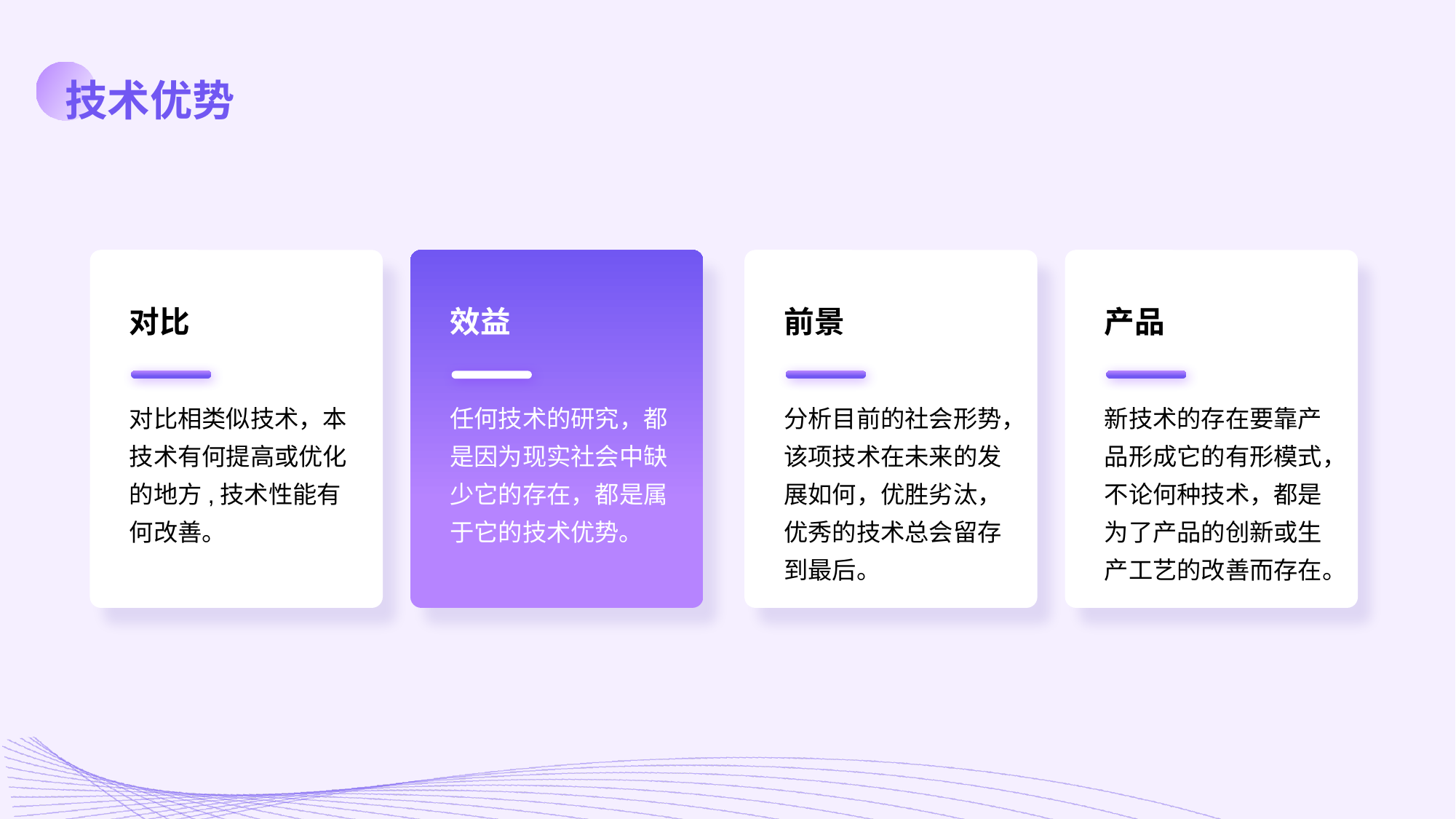

技术优势

对比
效益
前景
产品

对比相类似技术，本技术有何提高或优化的地方,技术性能有何改善。
任何技术的研究，都是因为现实社会中缺少它的存在，都是属于它的技术优势。
分析目前的社会形势，该项技术在未来的发展如何，优胜劣汰，优秀的技术总会留存到最后。
新技术的存在要靠产品形成它的有形模式，不论何种技术，都是为了产品的创新或生产工艺的改善而存在。